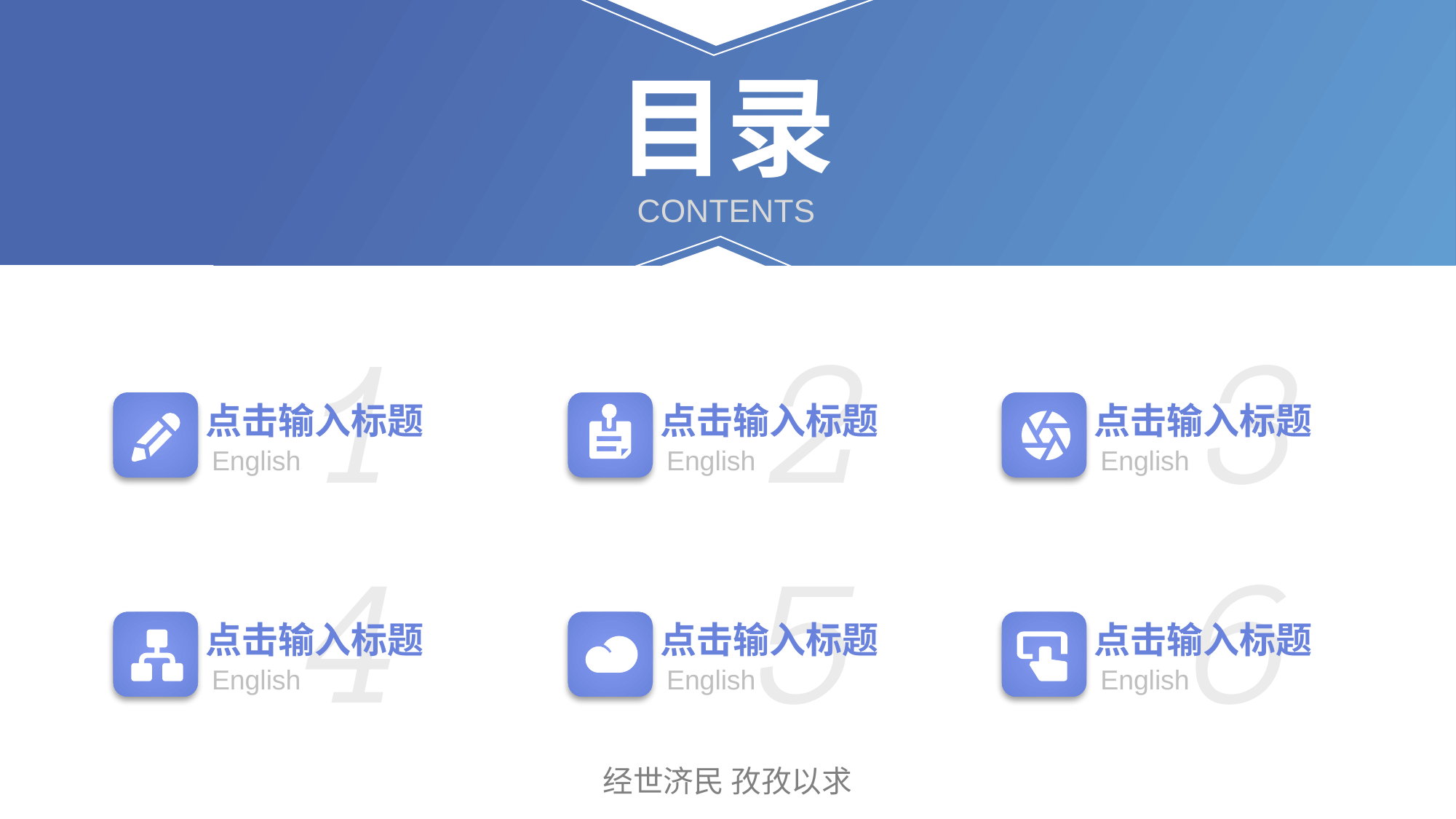

目录
CONTENTS

1
点击输入标题

English
2
点击输入标题

English
3
点击输入标题

English

4
点击输入标题

English
5
点击输入标题

English
6
点击输入标题

English